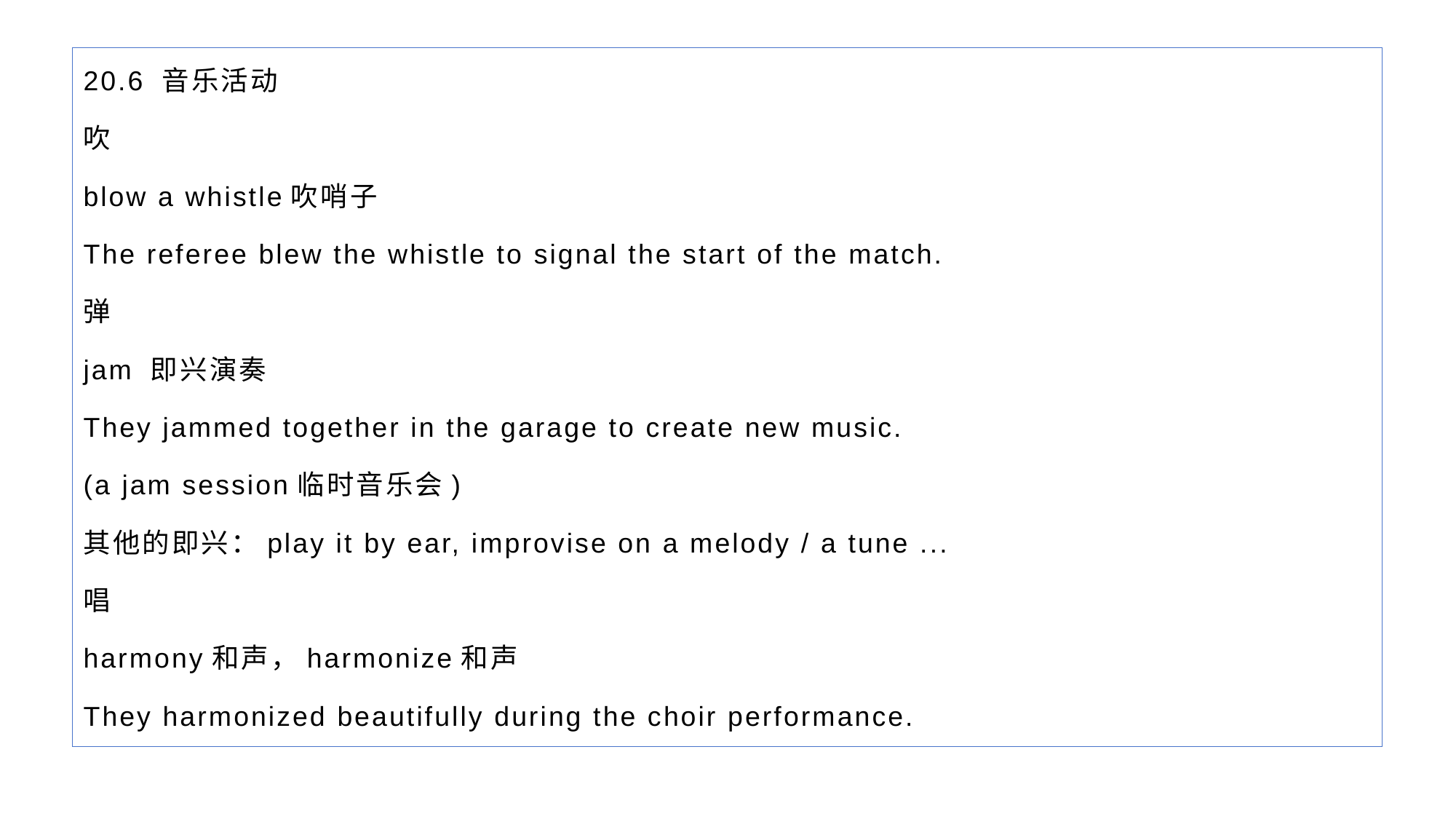

20.6 音乐活动
吹
blow a whistle吹哨子
The referee blew the whistle to signal the start of the match.
弹
jam 即兴演奏
They jammed together in the garage to create new music.
(a jam session临时音乐会)
其他的即兴：play it by ear, improvise on a melody / a tune ...
唱
harmony和声，harmonize和声
They harmonized beautifully during the choir performance.